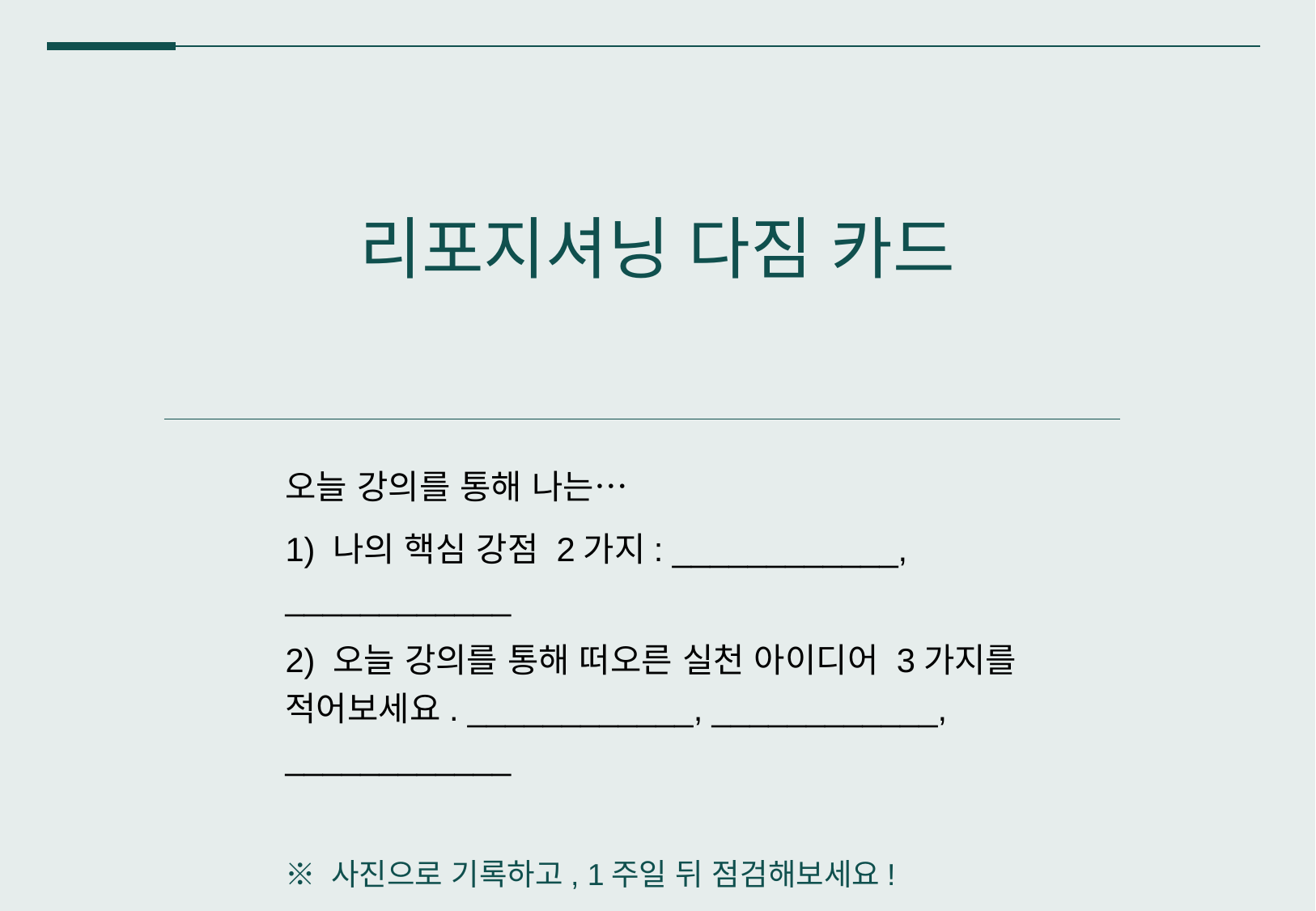

리포지셔닝 다짐 카드
오늘 강의를 통해 나는…
1) 나의 핵심 강점 2가지: ____________, ____________
2) 오늘 강의를 통해 떠오른 실천 아이디어 3가지를 적어보세요. ____________, ____________, ____________

※ 사진으로 기록하고, 1주일 뒤 점검해보세요!